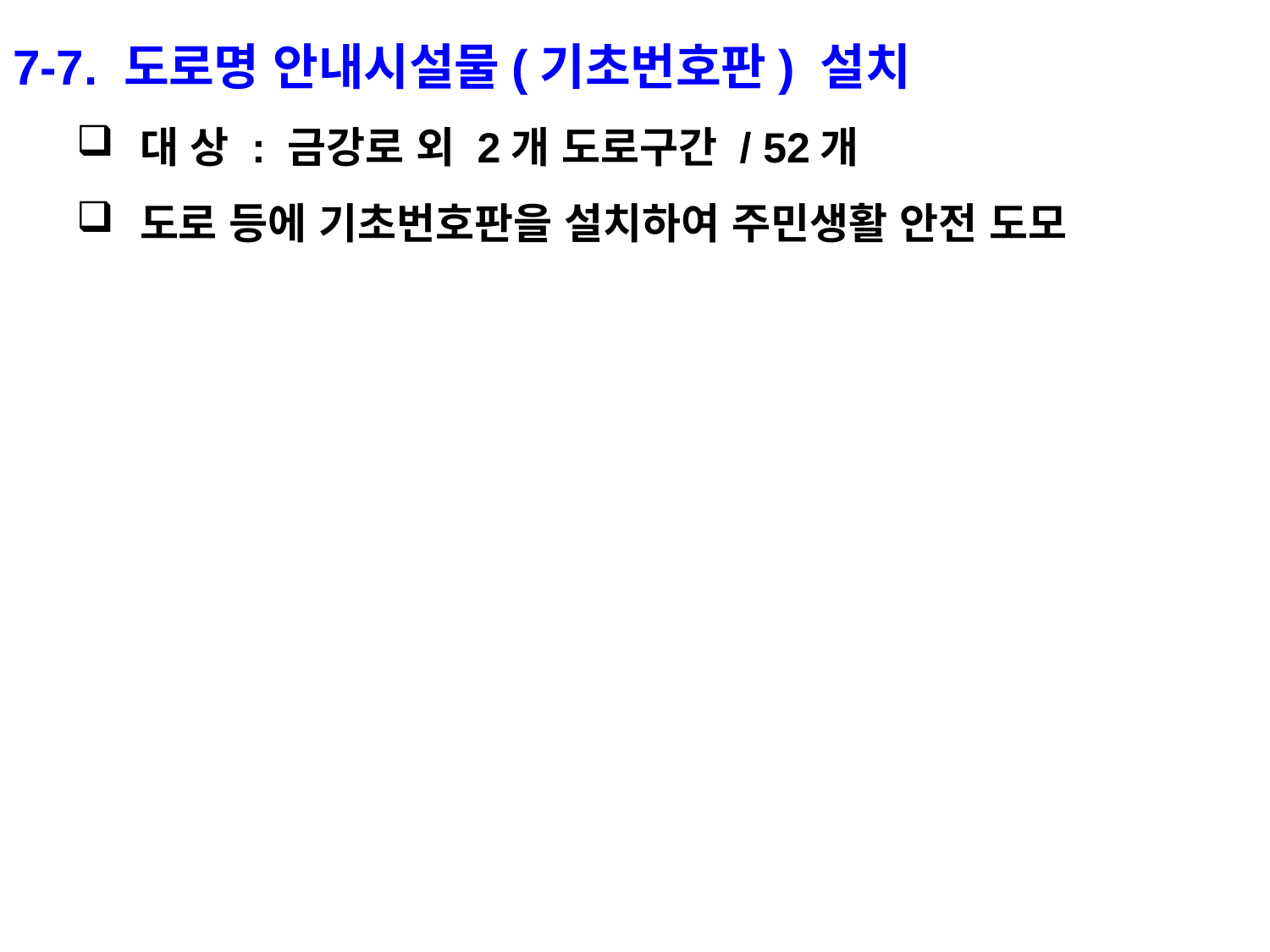

7-7. 도로명 안내시설물(기초번호판) 설치
대 상 : 금강로 외 2개 도로구간 / 52개
도로 등에 기초번호판을 설치하여 주민생활 안전 도모